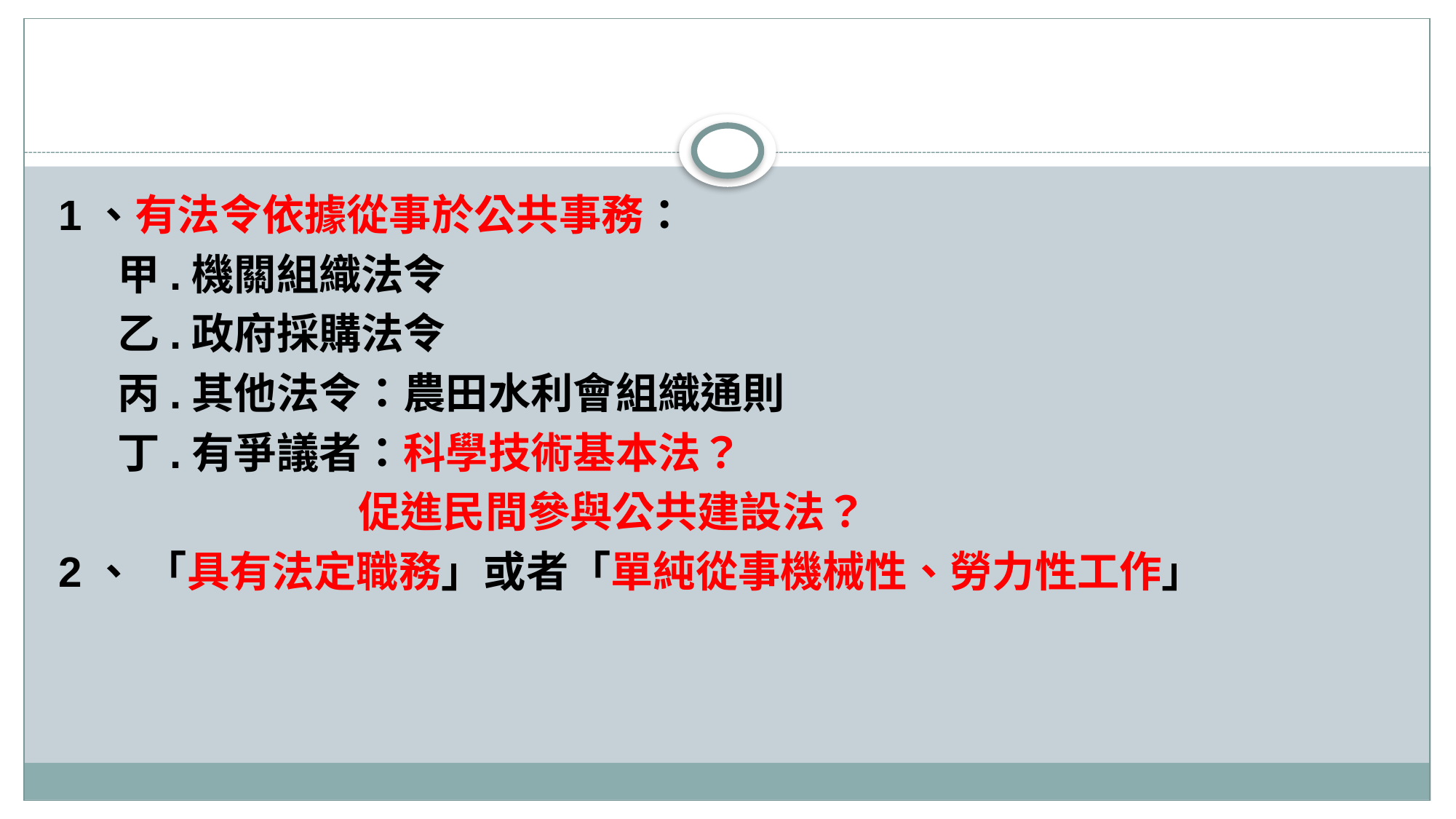

#
1、有法令依據從事於公共事務：
     甲.機關組織法令
     乙.政府採購法令
     丙.其他法令：農田水利會組織通則
     丁.有爭議者：科學技術基本法？
                              促進民間參與公共建設法？
2、 「具有法定職務」或者「單純從事機械性、勞力性工作」